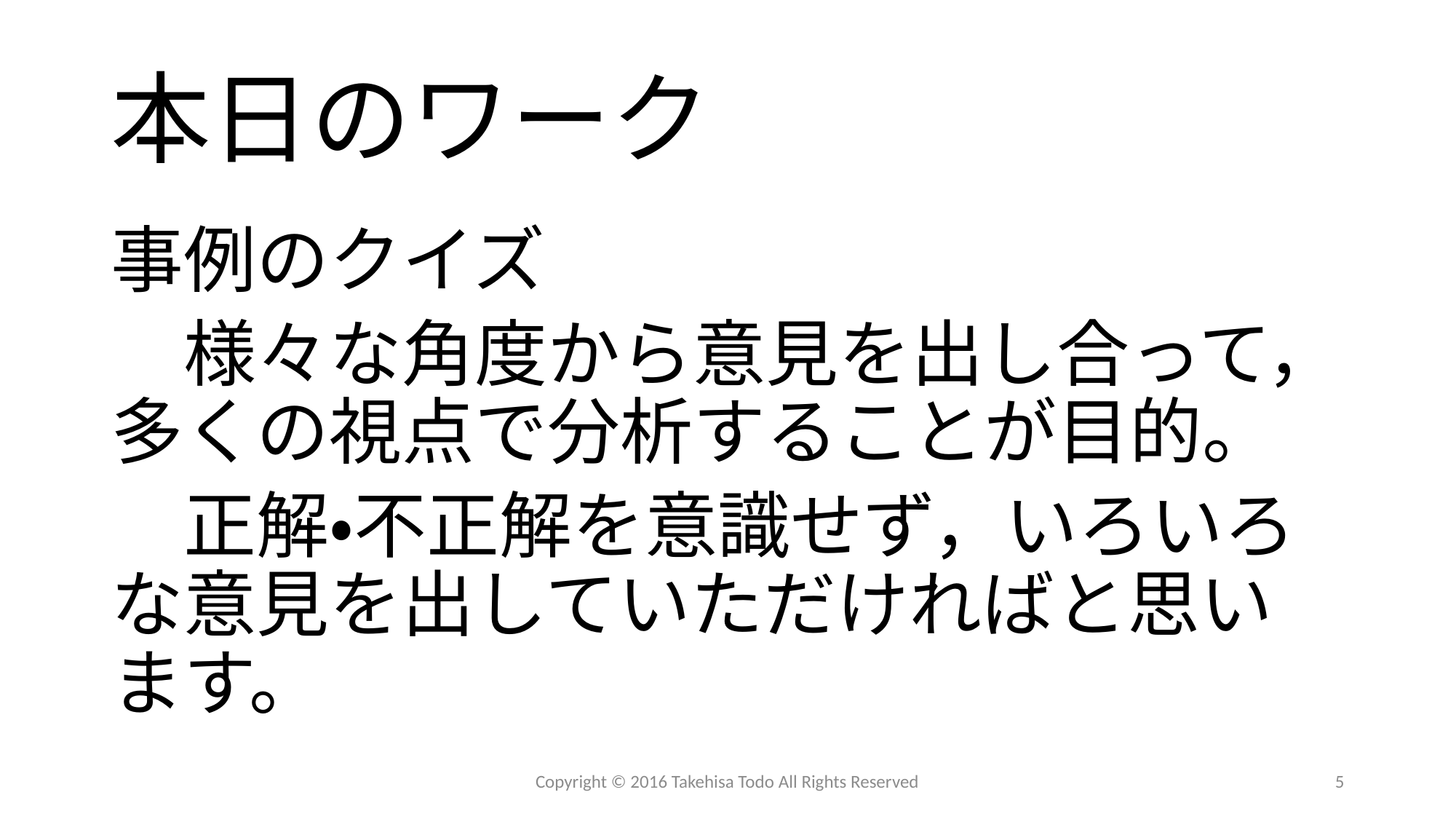

# 本日のワーク
事例のクイズ
　様々な角度から意見を出し合って，多くの視点で分析することが目的。
　正解・不正解を意識せず，いろいろな意見を出していただければと思います。
Copyright © 2016 Takehisa Todo All Rights Reserved
5